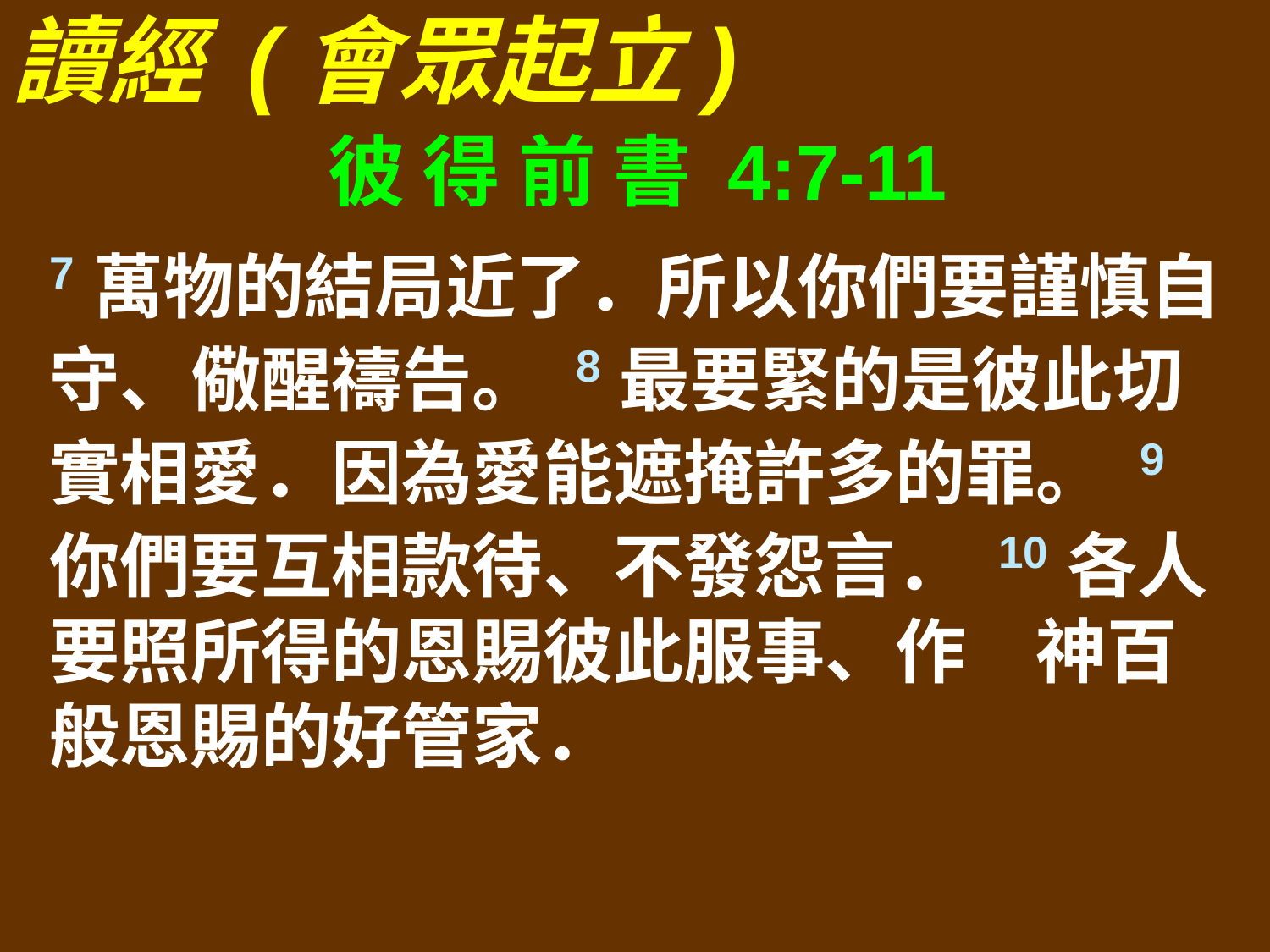

讀經 (會眾起立)
彼 得 前 書 4:7-11
7萬物的結局近了．所以你們要謹慎自守、儆醒禱告。 8最要緊的是彼此切實相愛．因為愛能遮掩許多的罪。 9你們要互相款待、不發怨言． 10各人要照所得的恩賜彼此服事、作　神百般恩賜的好管家．